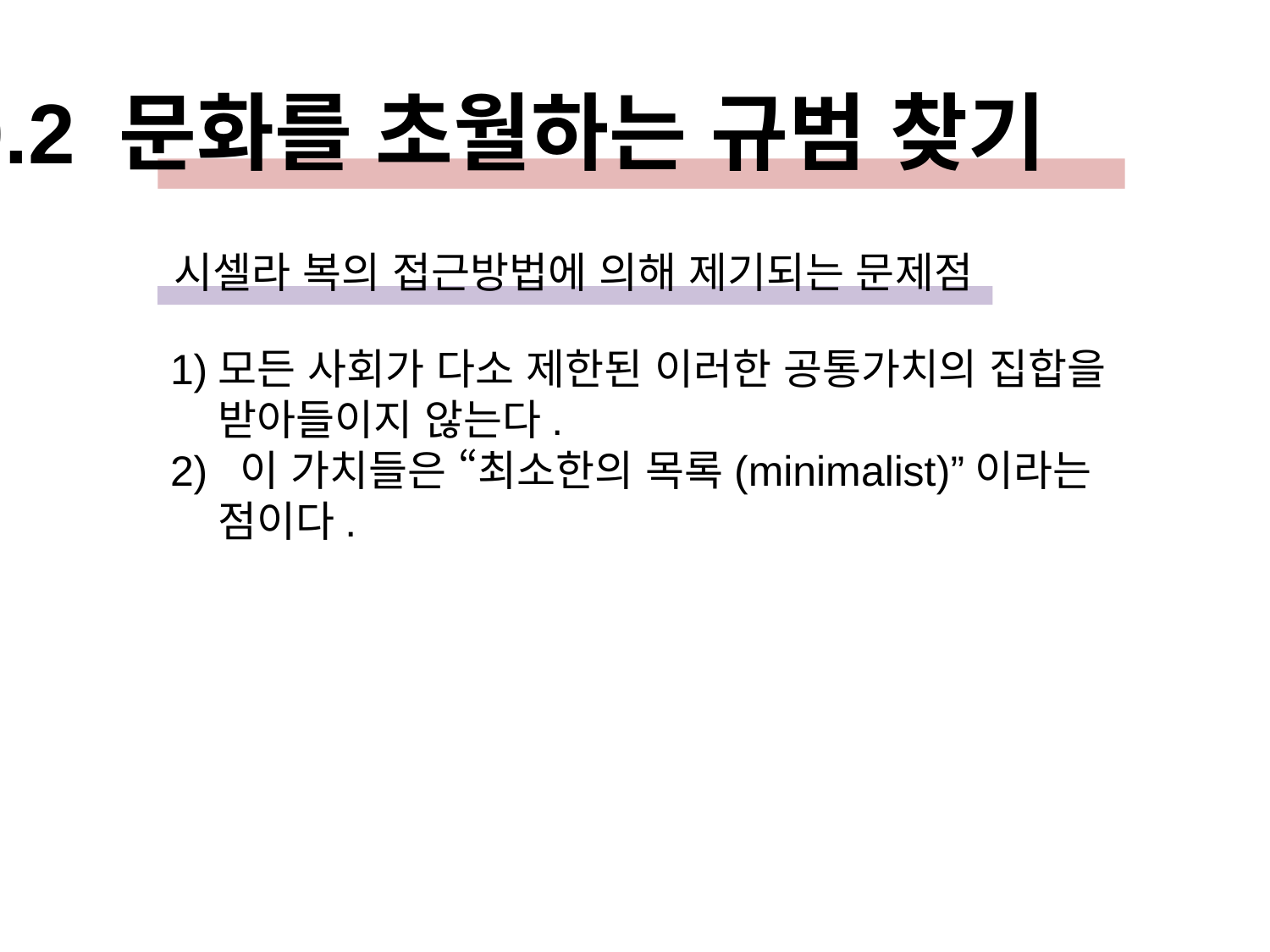

10.2 문화를 초월하는 규범 찾기

시셀라 복의 접근방법에 의해 제기되는 문제점

모든 사회가 다소 제한된 이러한 공통가치의 집합을 받아들이지 않는다.
 이 가치들은 “최소한의 목록(minimalist)”이라는 점이다.